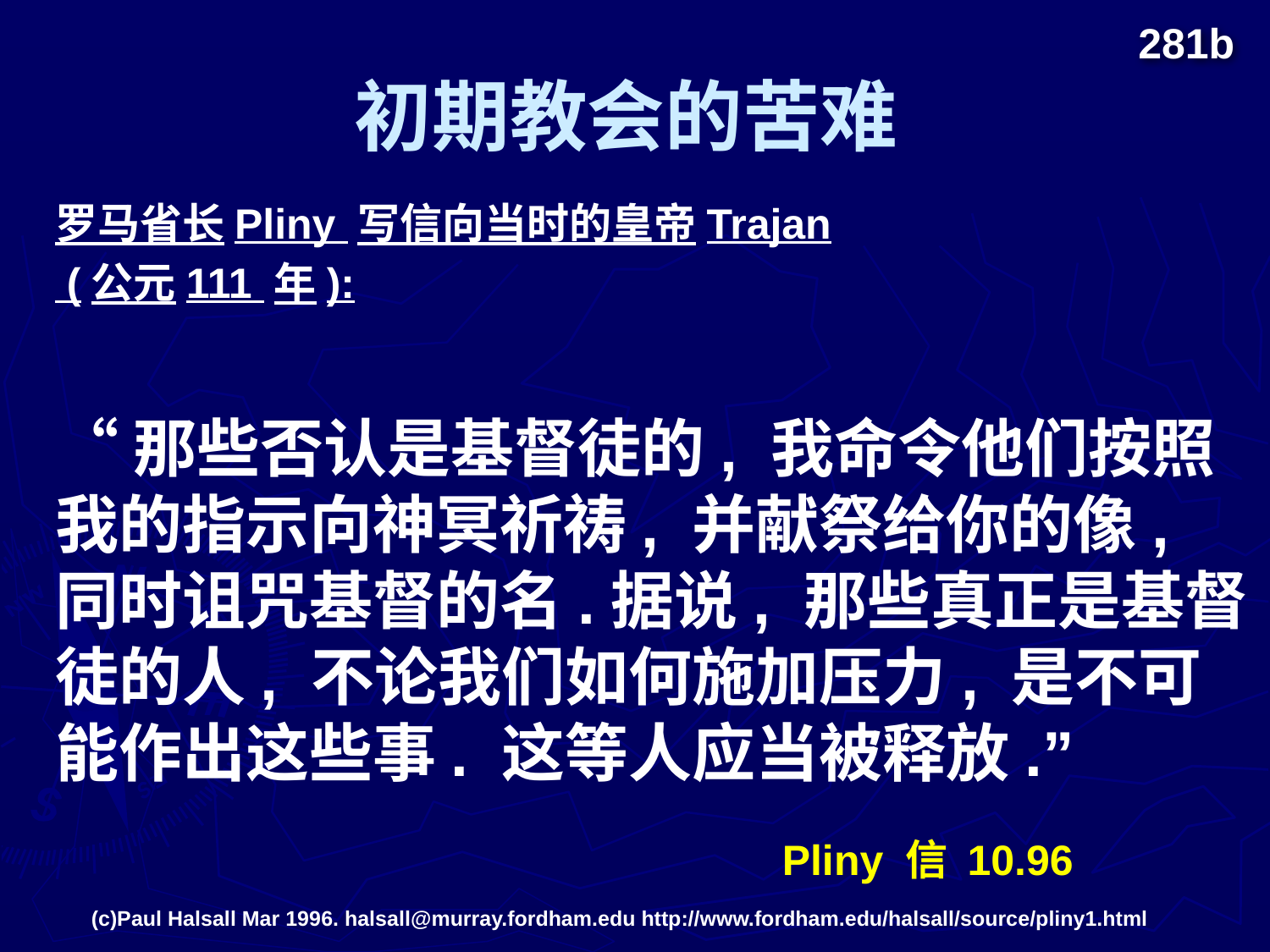

# 初期教会的苦难
281b
罗马省长Pliny 写信向当时的皇帝Trajan
 (公元111 年):

“那些否认是基督徒的, 我命令他们按照我的指示向神冥祈祷, 并献祭给你的像, 同时诅咒基督的名.据说, 那些真正是基督徒的人, 不论我们如何施加压力, 是不可能作出这些事. 这等人应当被释放.”
Pliny 信 10.96
(c)Paul Halsall Mar 1996. halsall@murray.fordham.edu http://www.fordham.edu/halsall/source/pliny1.html